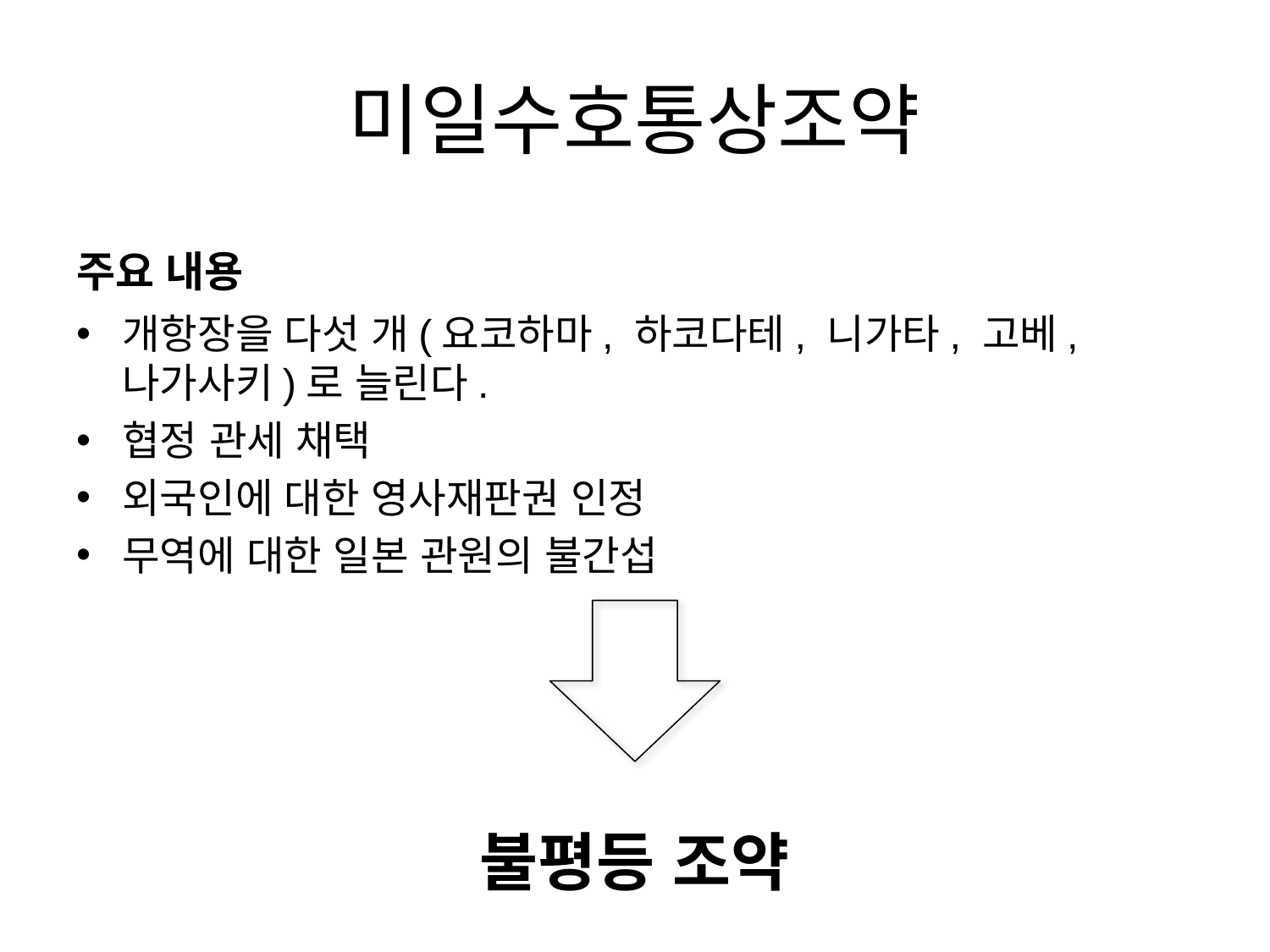

# 미일수호통상조약
주요 내용
개항장을 다섯 개(요코하마, 하코다테, 니가타, 고베, 나가사키)로 늘린다.
협정 관세 채택
외국인에 대한 영사재판권 인정
무역에 대한 일본 관원의 불간섭

불평등 조약